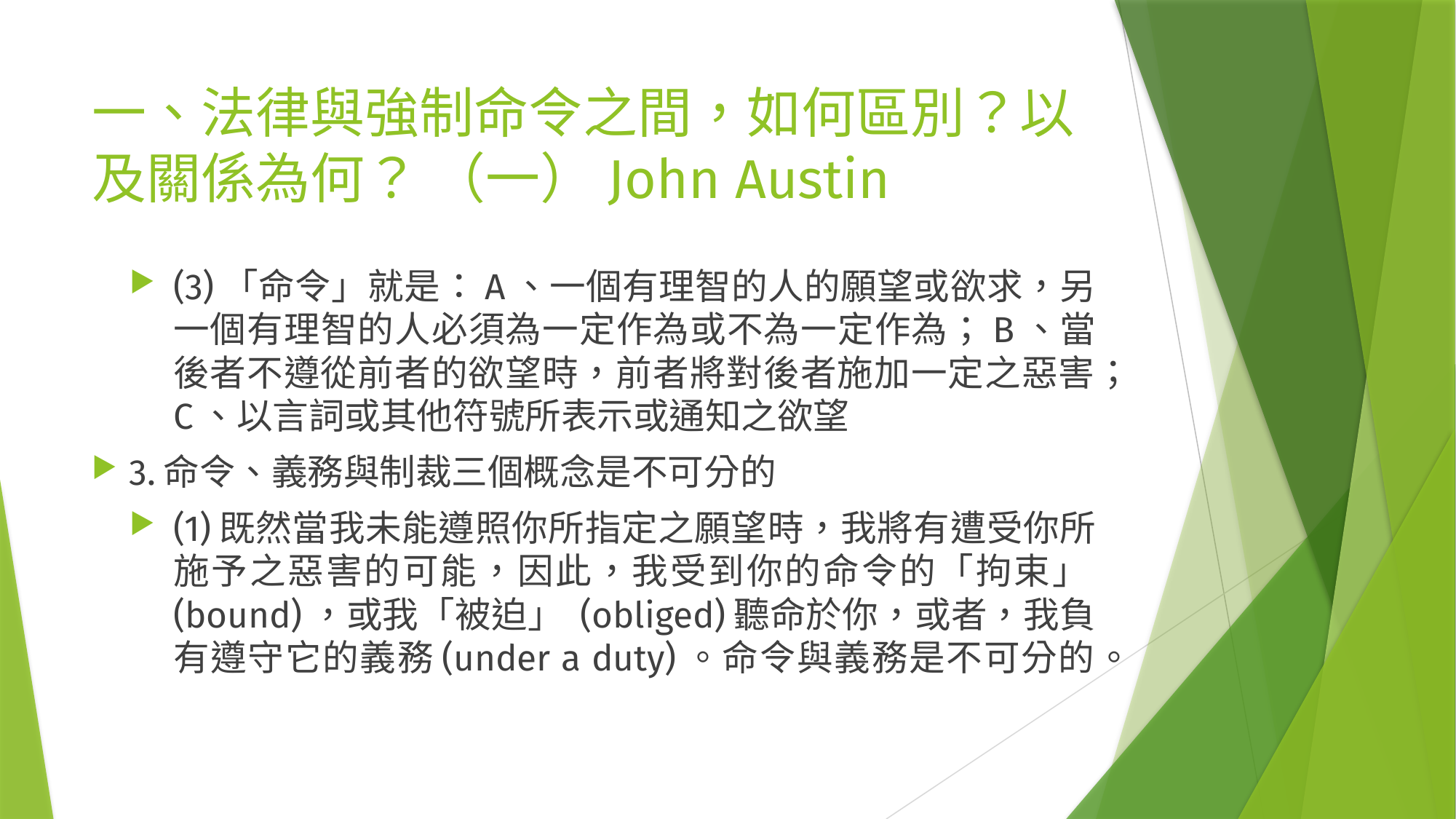

# 一、法律與強制命令之間，如何區別？以及關係為何？ （一）John Austin
(3)「命令」就是：A、一個有理智的人的願望或欲求，另一個有理智的人必須為一定作為或不為一定作為；B、當後者不遵從前者的欲望時，前者將對後者施加一定之惡害；C、以言詞或其他符號所表示或通知之欲望
3.命令、義務與制裁三個概念是不可分的
(1)既然當我未能遵照你所指定之願望時，我將有遭受你所施予之惡害的可能，因此，我受到你的命令的「拘束」(bound)，或我「被迫」 (obliged)聽命於你，或者，我負有遵守它的義務(under a duty)。命令與義務是不可分的。